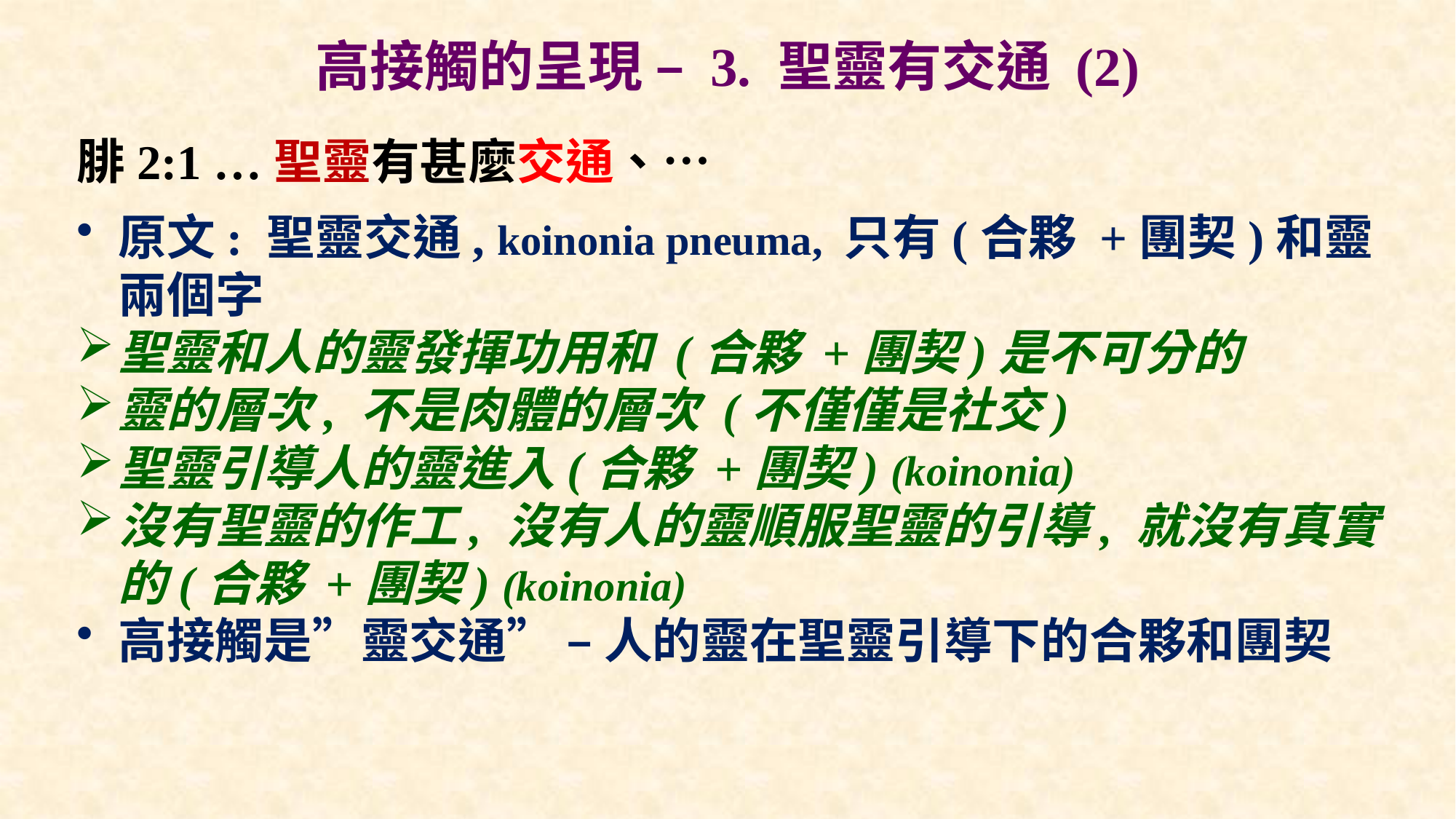

# 高接觸的呈現 – 3. 聖靈有交通 (2)
腓2:1 …聖靈有甚麼交通、…
原文: 聖靈交通, koinonia pneuma, 只有(合夥 +團契)和靈兩個字
聖靈和人的靈發揮功用和 (合夥 +團契)是不可分的
靈的層次, 不是肉體的層次 (不僅僅是社交)
聖靈引導人的靈進入(合夥 +團契) (koinonia)
沒有聖靈的作工, 沒有人的靈順服聖靈的引導, 就沒有真實的(合夥 +團契) (koinonia)
高接觸是”靈交通” – 人的靈在聖靈引導下的合夥和團契